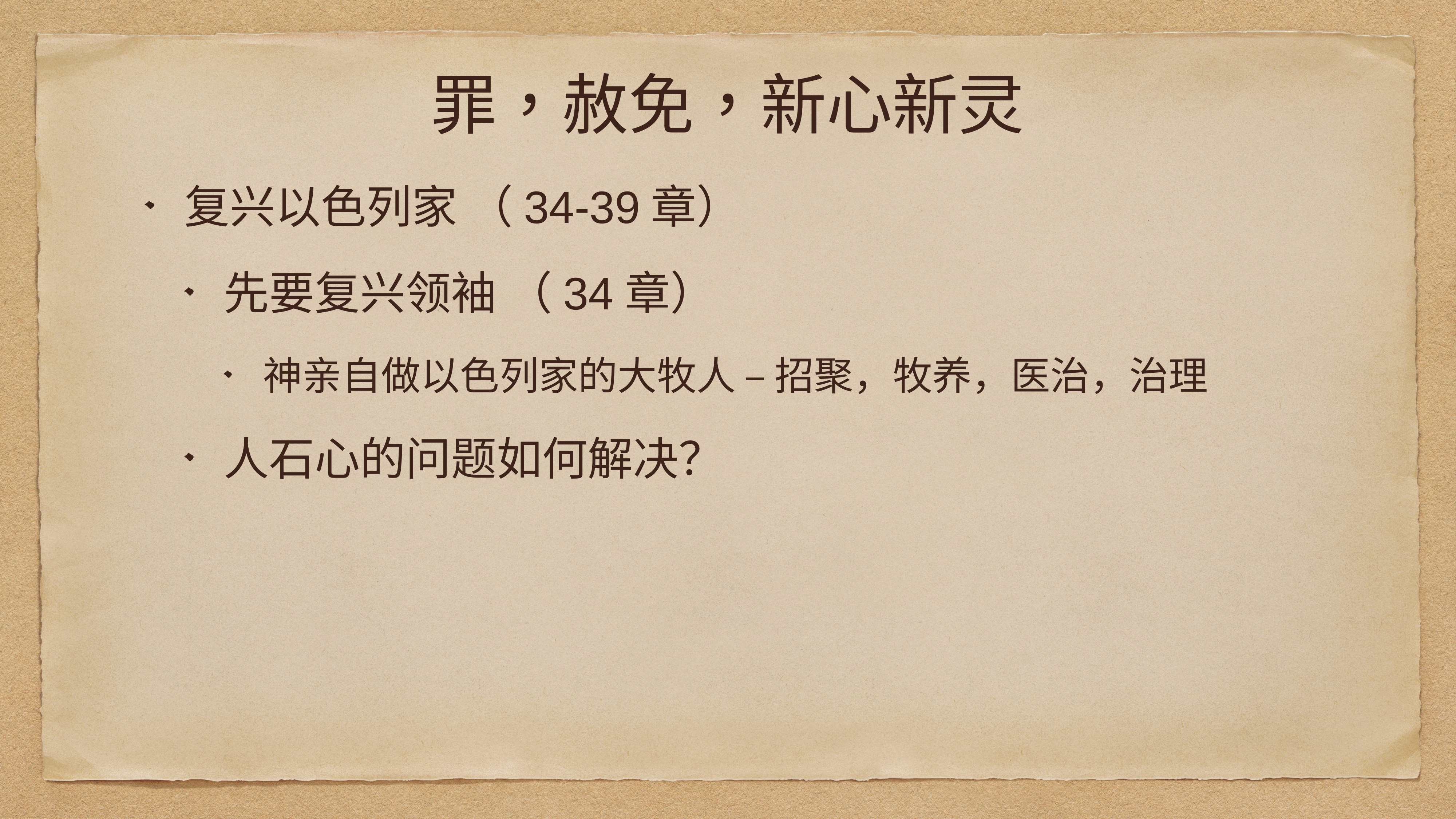

# 罪，赦免，新心新灵
复兴以色列家 （34-39章）
先要复兴领袖 （34章）
神亲自做以色列家的大牧人 – 招聚，牧养，医治，治理
人石心的问题如何解决？